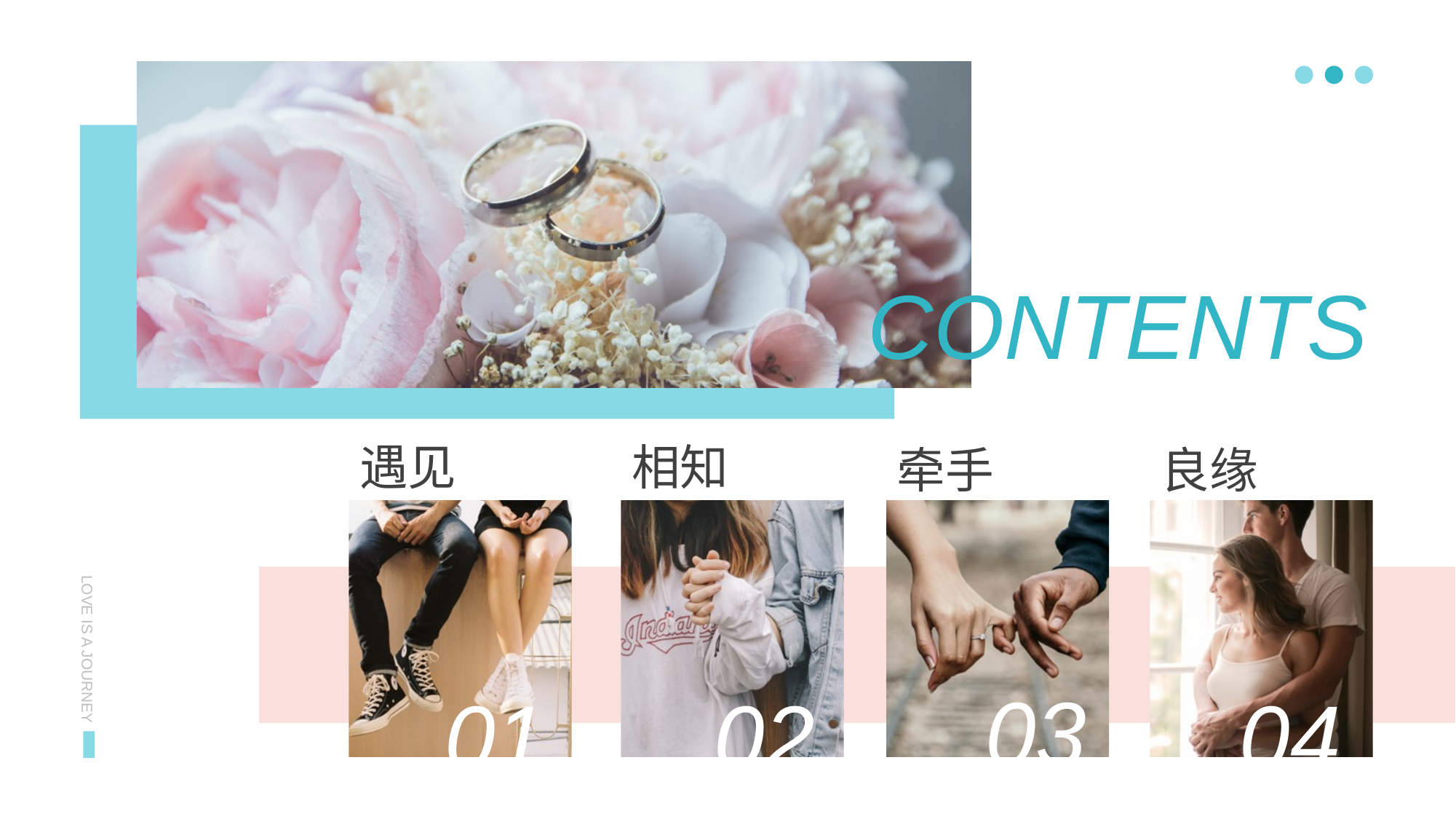

CONTENTS
遇见
相知
牵手
良缘

03
01
02
04